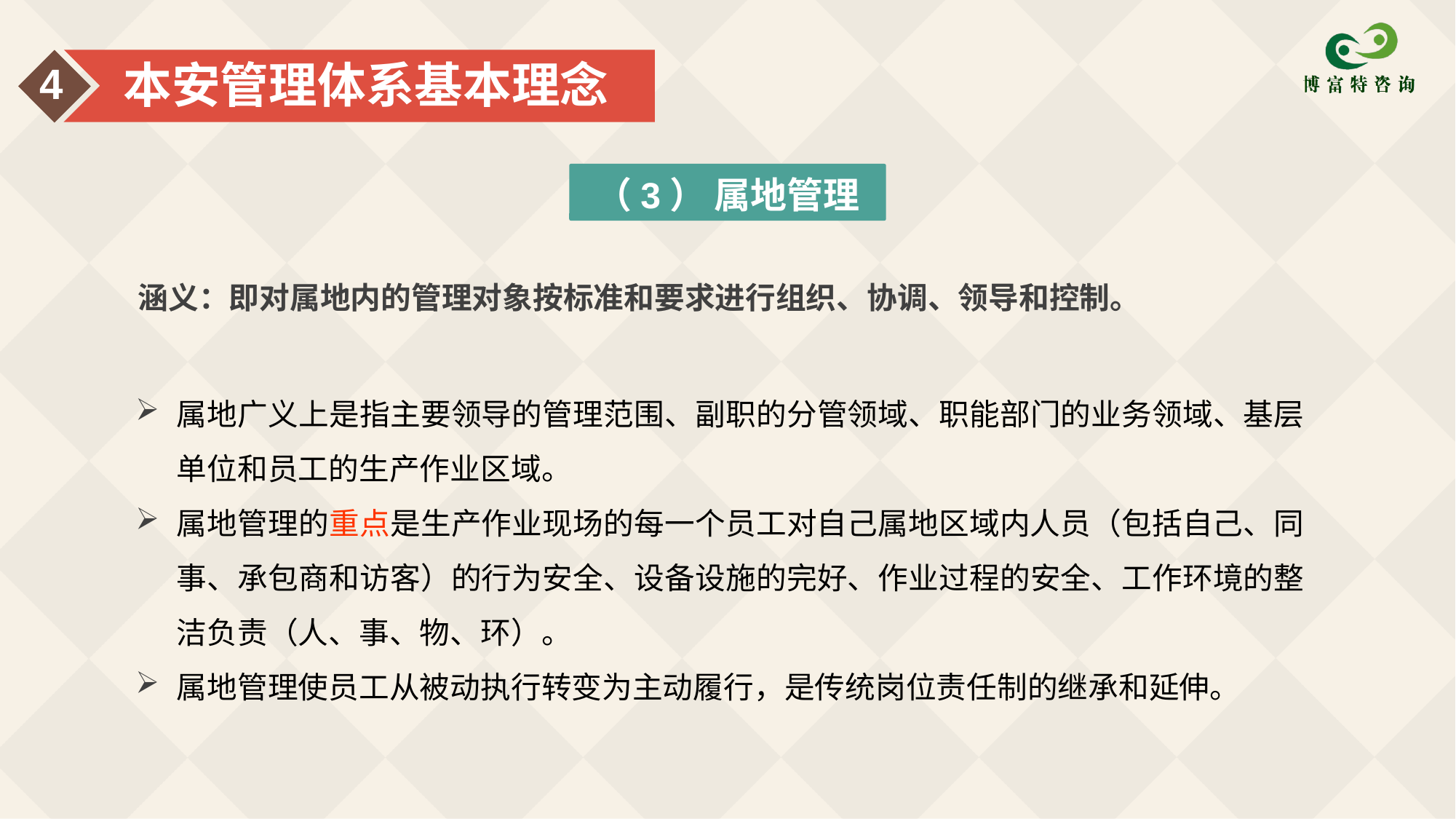

本安管理体系基本理念

4
（3） 属地管理

涵义：即对属地内的管理对象按标准和要求进行组织、协调、领导和控制。
属地广义上是指主要领导的管理范围、副职的分管领域、职能部门的业务领域、基层单位和员工的生产作业区域。
属地管理的重点是生产作业现场的每一个员工对自己属地区域内人员（包括自己、同事、承包商和访客）的行为安全、设备设施的完好、作业过程的安全、工作环境的整洁负责（人、事、物、环）。
属地管理使员工从被动执行转变为主动履行，是传统岗位责任制的继承和延伸。